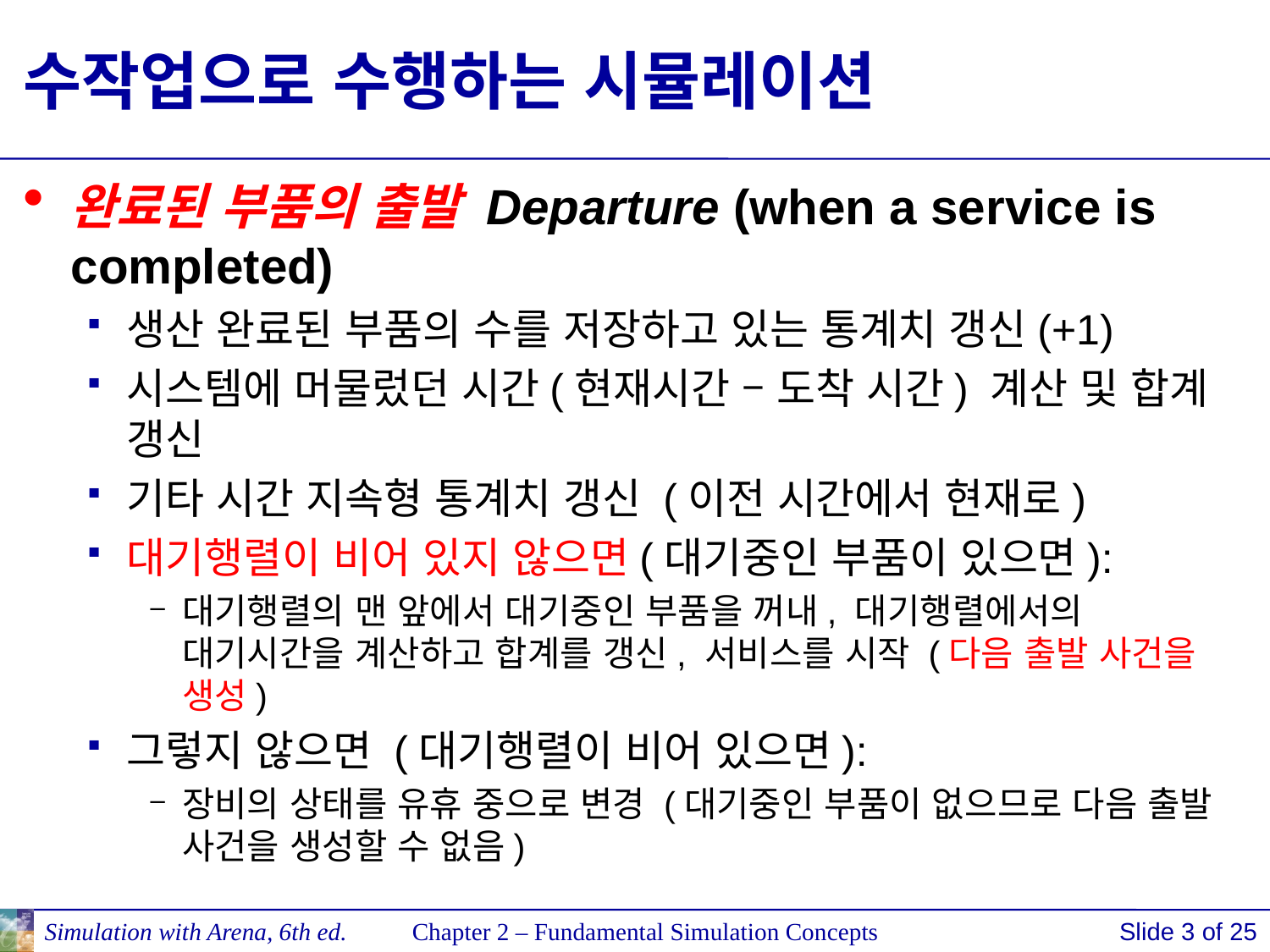

# 수작업으로 수행하는 시뮬레이션
완료된 부품의 출발 Departure (when a service is completed)
생산 완료된 부품의 수를 저장하고 있는 통계치 갱신(+1)
시스템에 머물렀던 시간(현재시간 – 도착 시간) 계산 및 합계 갱신
기타 시간 지속형 통계치 갱신 (이전 시간에서 현재로)
대기행렬이 비어 있지 않으면(대기중인 부품이 있으면):
대기행렬의 맨 앞에서 대기중인 부품을 꺼내, 대기행렬에서의 대기시간을 계산하고 합계를 갱신, 서비스를 시작 (다음 출발 사건을 생성)
그렇지 않으면 (대기행렬이 비어 있으면):
장비의 상태를 유휴 중으로 변경 (대기중인 부품이 없으므로 다음 출발 사건을 생성할 수 없음)
Simulation with Arena, 6th ed.
Chapter 2 – Fundamental Simulation Concepts
Slide 3 of 25